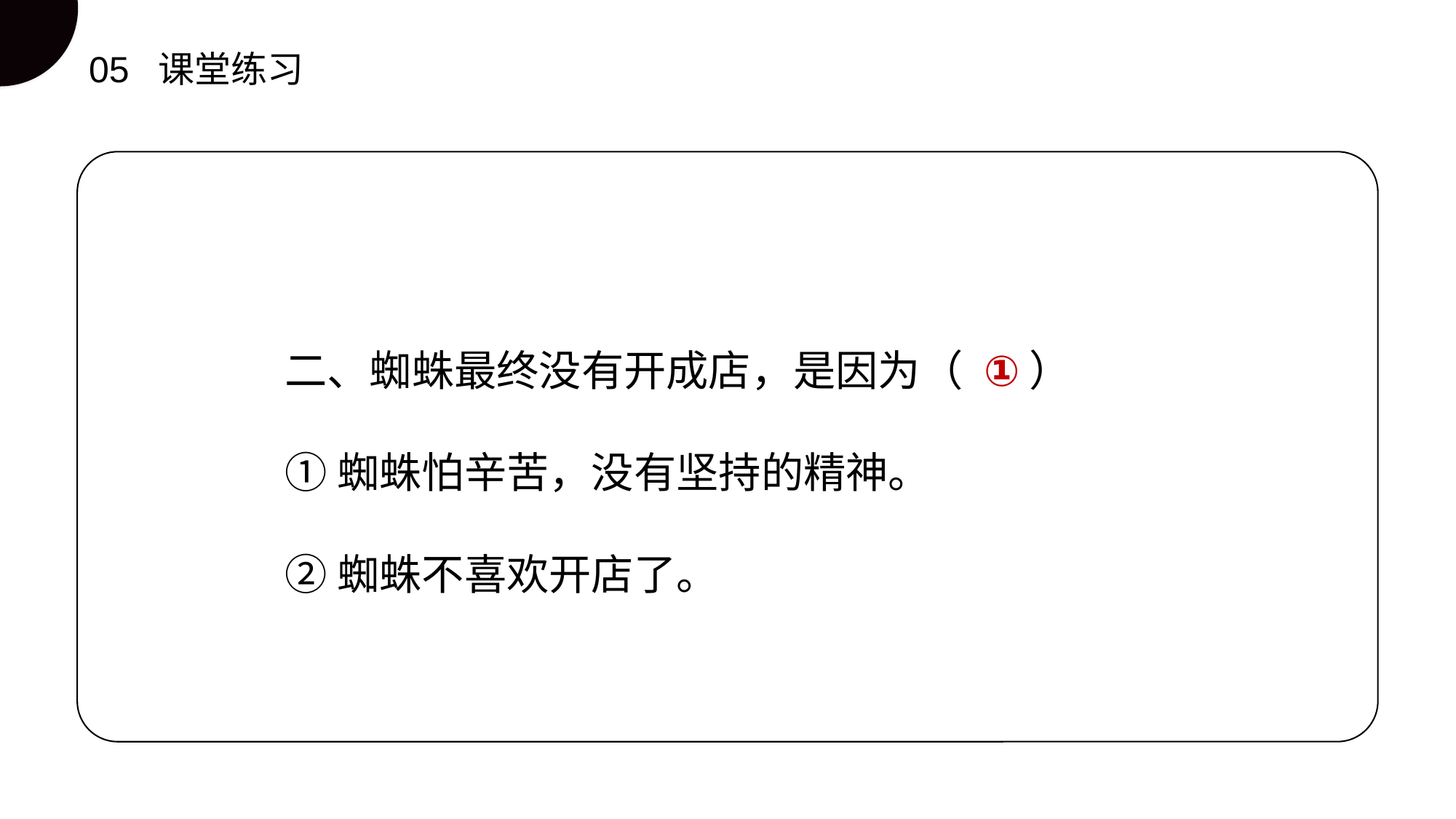

05  课堂练习
二、蜘蛛最终没有开成店，是因为（       ）
①蜘蛛怕辛苦，没有坚持的精神。
②蜘蛛不喜欢开店了。
 ①